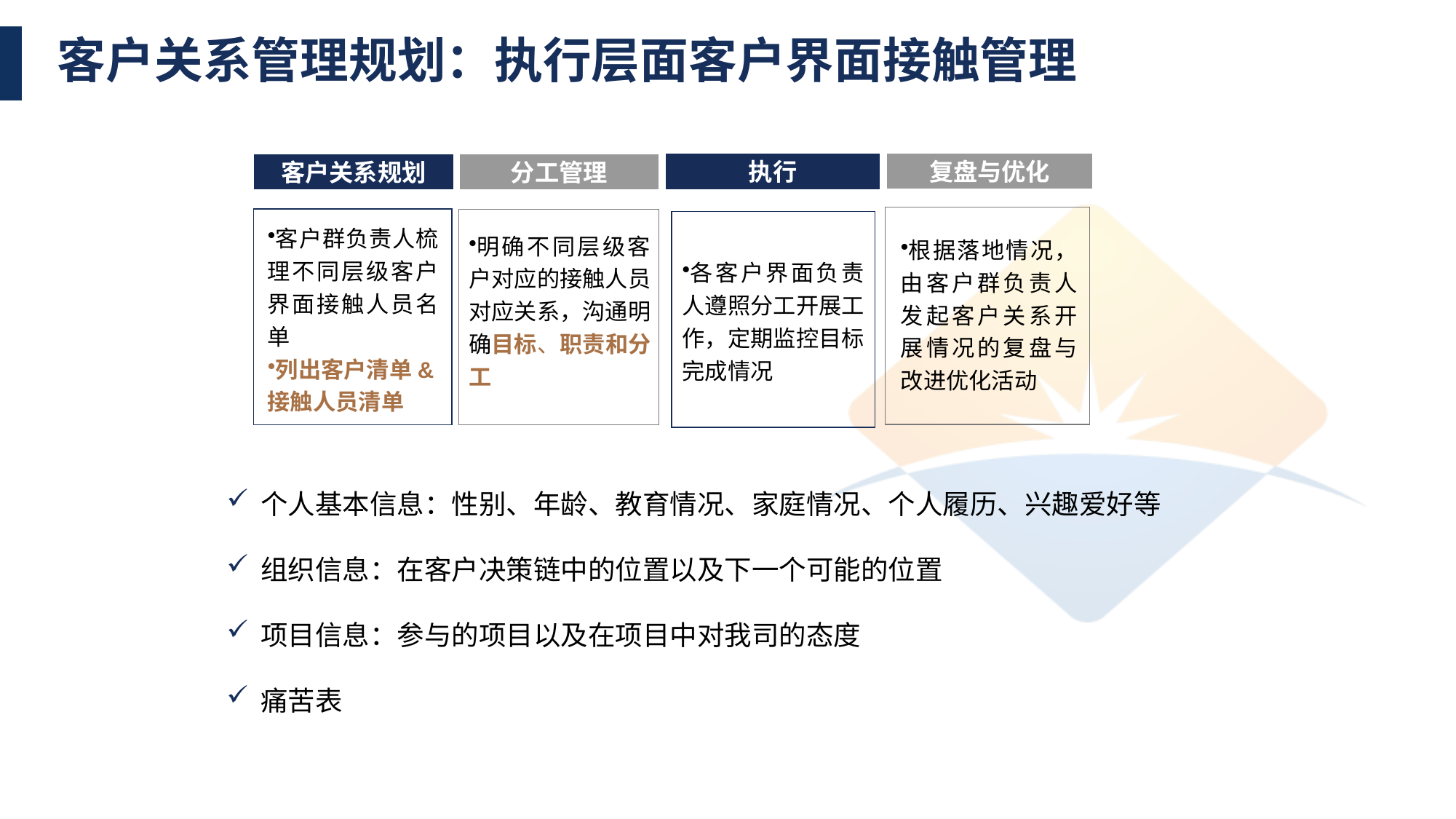

# 客户关系管理规划：执行层面客户界面接触管理
复盘与优化
执行
客户关系规划
分工管理

客户群负责人梳理不同层级客户界面接触人员名单
列出客户清单&接触人员清单
明确不同层级客户对应的接触人员对应关系，沟通明确目标、职责和分工
根据落地情况，由客户群负责人发起客户关系开展情况的复盘与改进优化活动
各客户界面负责人遵照分工开展工作，定期监控目标完成情况
个人基本信息：性别、年龄、教育情况、家庭情况、个人履历、兴趣爱好等
组织信息：在客户决策链中的位置以及下一个可能的位置
项目信息：参与的项目以及在项目中对我司的态度
痛苦表